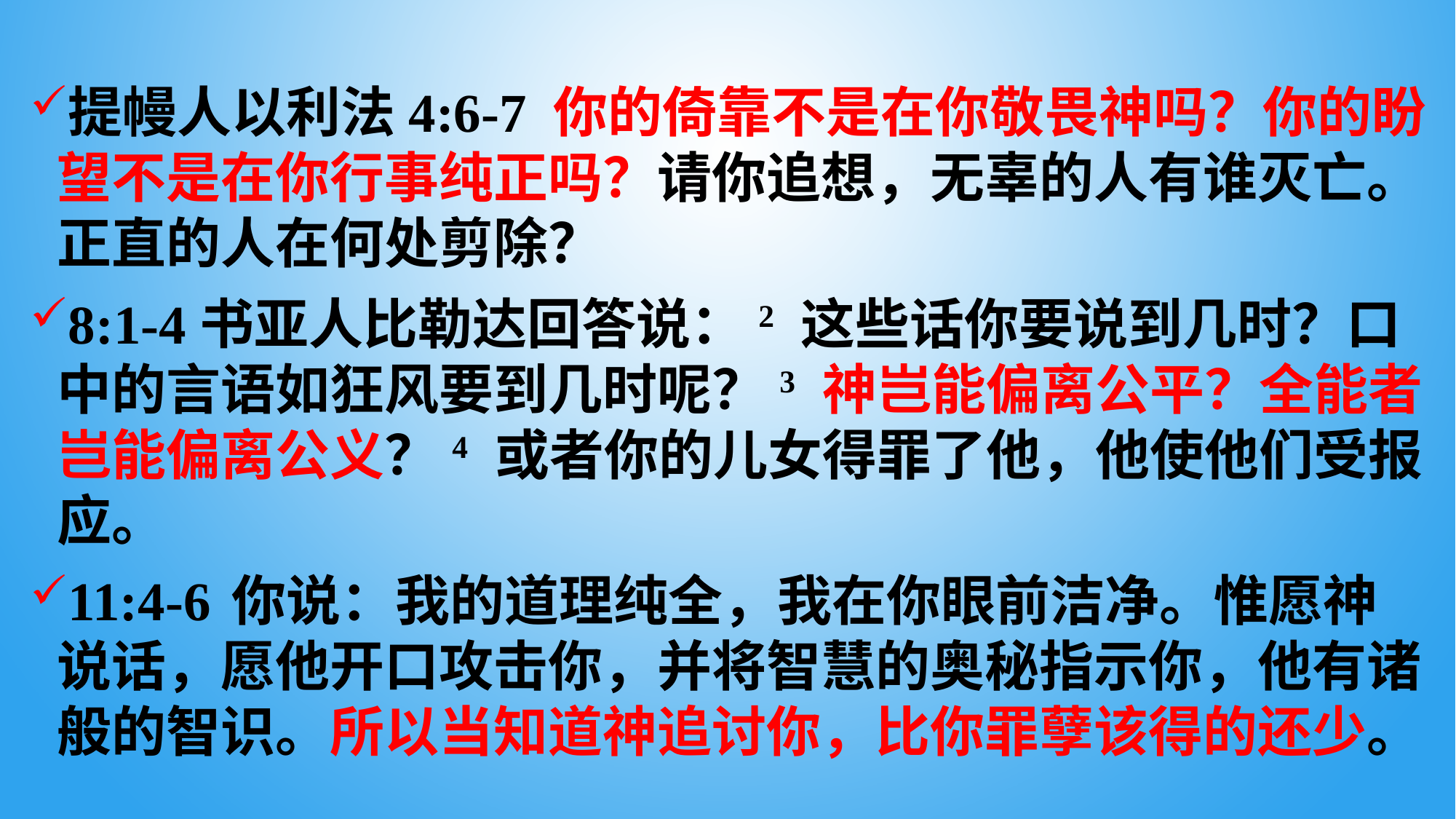

提幔人以利法4:6-7 你的倚靠不是在你敬畏神吗？你的盼望不是在你行事纯正吗？请你追想，无辜的人有谁灭亡。正直的人在何处剪除？
8:1-4书亚人比勒达回答说：2 这些话你要说到几时？口中的言语如狂风要到几时呢？3 神岂能偏离公平？全能者岂能偏离公义？4 或者你的儿女得罪了他，他使他们受报应。
11:4-6 你说：我的道理纯全，我在你眼前洁净。惟愿神说话，愿他开口攻击你，并将智慧的奥秘指示你，他有诸般的智识。所以当知道神追讨你，比你罪孽该得的还少。